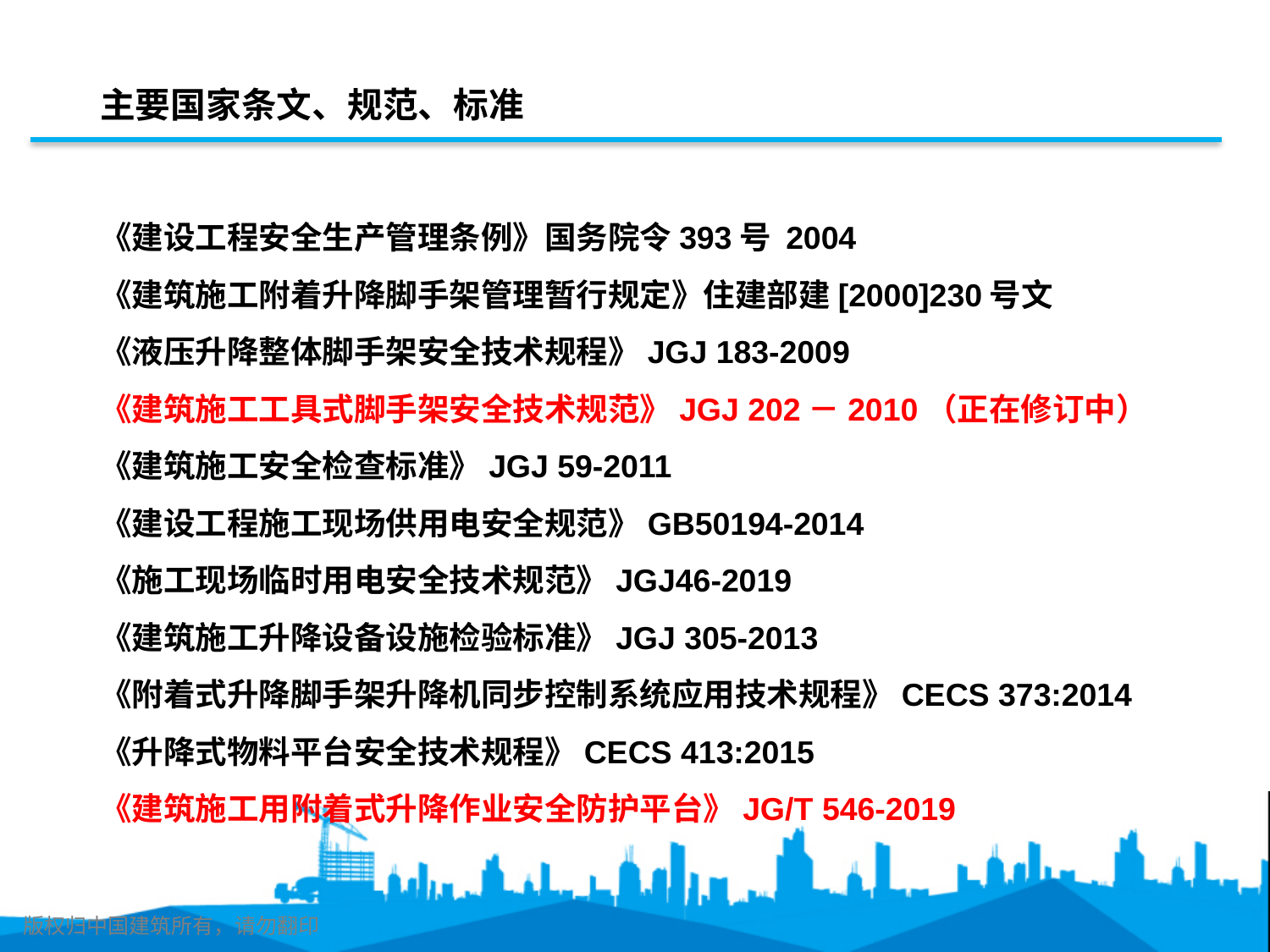

主要国家条文、规范、标准
《建设工程安全生产管理条例》国务院令393号 2004
《建筑施工附着升降脚手架管理暂行规定》住建部建[2000]230号文
《液压升降整体脚手架安全技术规程》JGJ 183-2009
《建筑施工工具式脚手架安全技术规范》JGJ 202－2010（正在修订中）
《建筑施工安全检查标准》JGJ 59-2011
《建设工程施工现场供用电安全规范》GB50194-2014
《施工现场临时用电安全技术规范》JGJ46-2019
《建筑施工升降设备设施检验标准》JGJ 305-2013
《附着式升降脚手架升降机同步控制系统应用技术规程》CECS 373:2014
《升降式物料平台安全技术规程》CECS 413:2015
《建筑施工用附着式升降作业安全防护平台》JG/T 546-2019
5
版权归中国建筑所有，请勿翻印